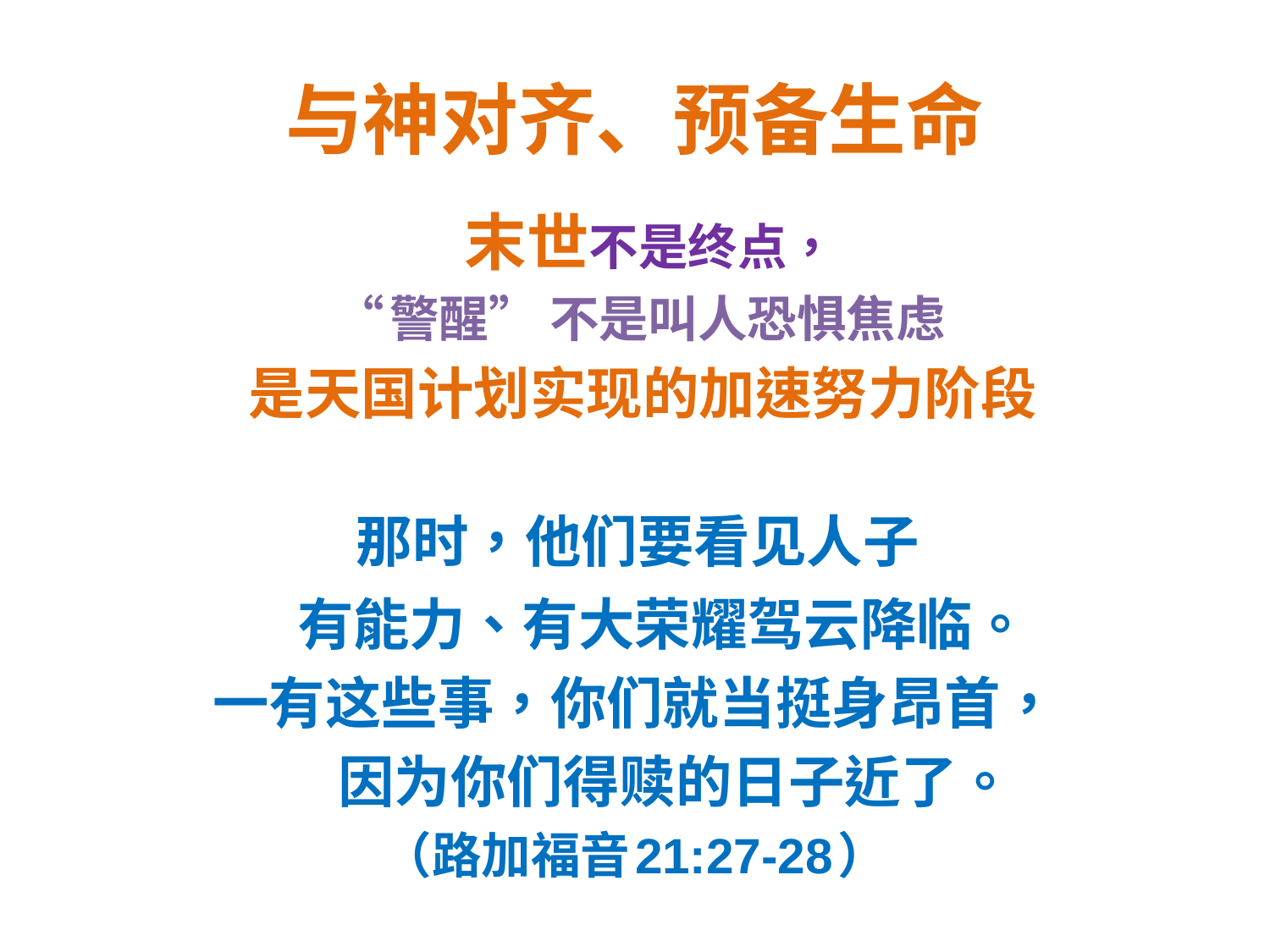

# 与神对齐、预备生命
     末世不是终点，
 “警醒” 不是叫人恐惧焦虑
 是天国计划实现的加速努力阶段

 那时，他们要看见人子
     有能力、有大荣耀驾云降临。
一有这些事，你们就当挺身昂首，
      因为你们得赎的日子近了。
（路加福音21:27-28）